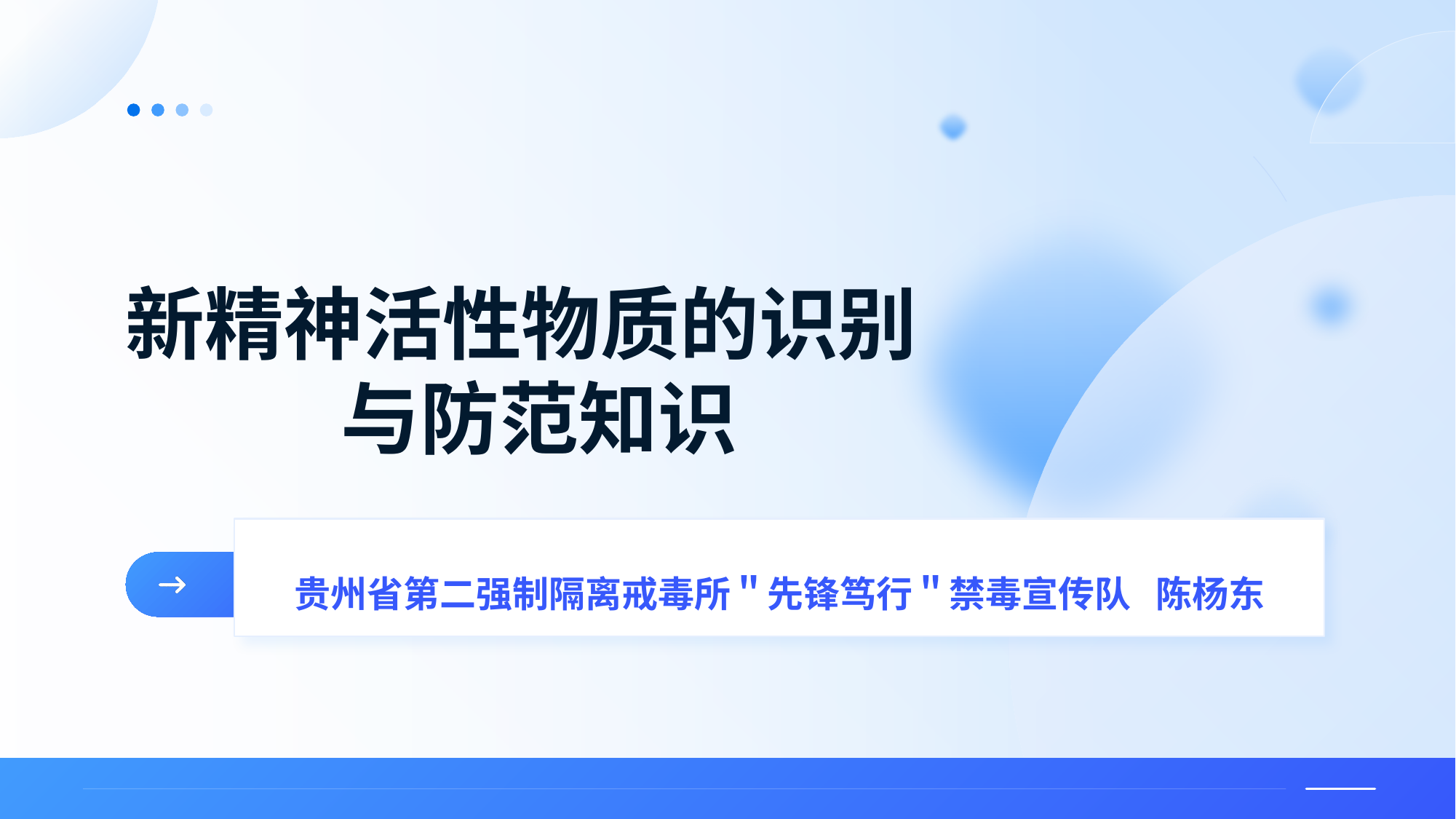

# 新精神活性物质的识别 与防范知识
贵州省第二强制隔离戒毒所＂先锋笃行＂禁毒宣传队   陈杨东